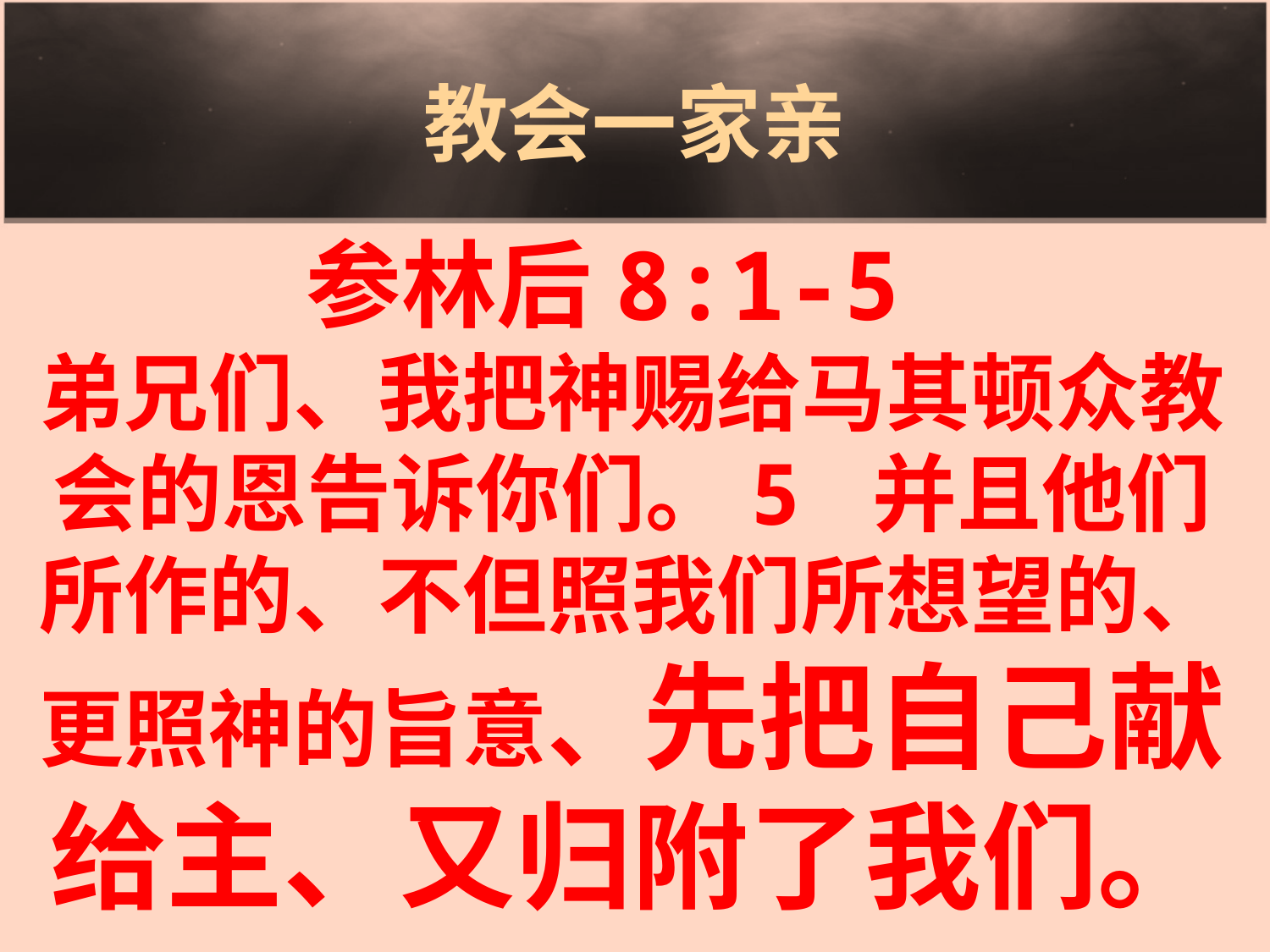

教会一家亲
参林后8:1-5
弟兄们、我把神赐给马其顿众教会的恩告诉你们。5 并且他们所作的、不但照我们所想望的、更照神的旨意、先把自己献给主、又归附了我们。